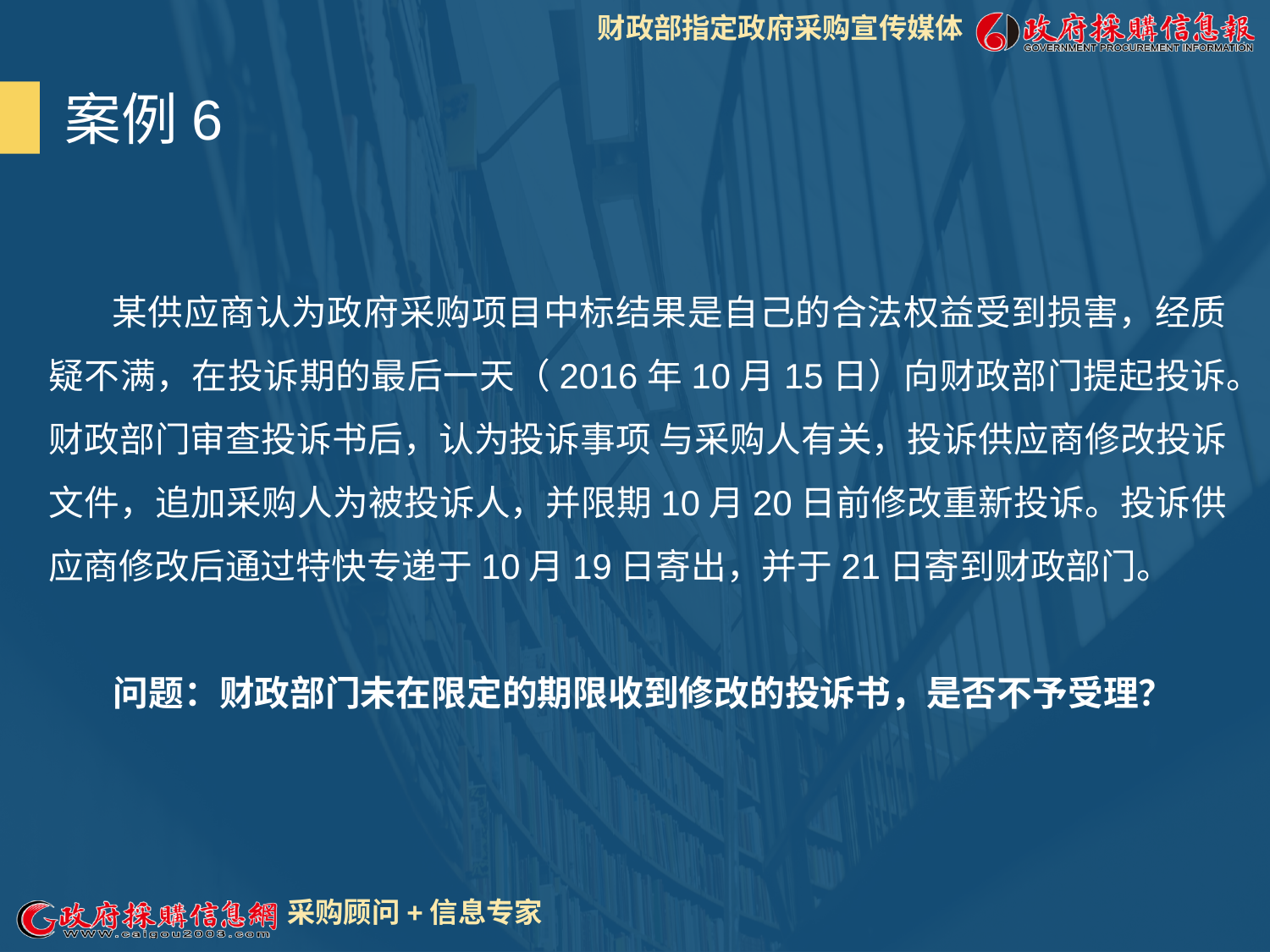

案例6
       某供应商认为政府采购项目中标结果是自己的合法权益受到损害，经质疑不满，在投诉期的最后一天（2016年10月15日）向财政部门提起投诉。财政部门审查投诉书后，认为投诉事项 与采购人有关，投诉供应商修改投诉文件，追加采购人为被投诉人，并限期10月20日前修改重新投诉。投诉供应商修改后通过特快专递于10月19日寄出，并于21日寄到财政部门。

       问题：财政部门未在限定的期限收到修改的投诉书，是否不予受理？